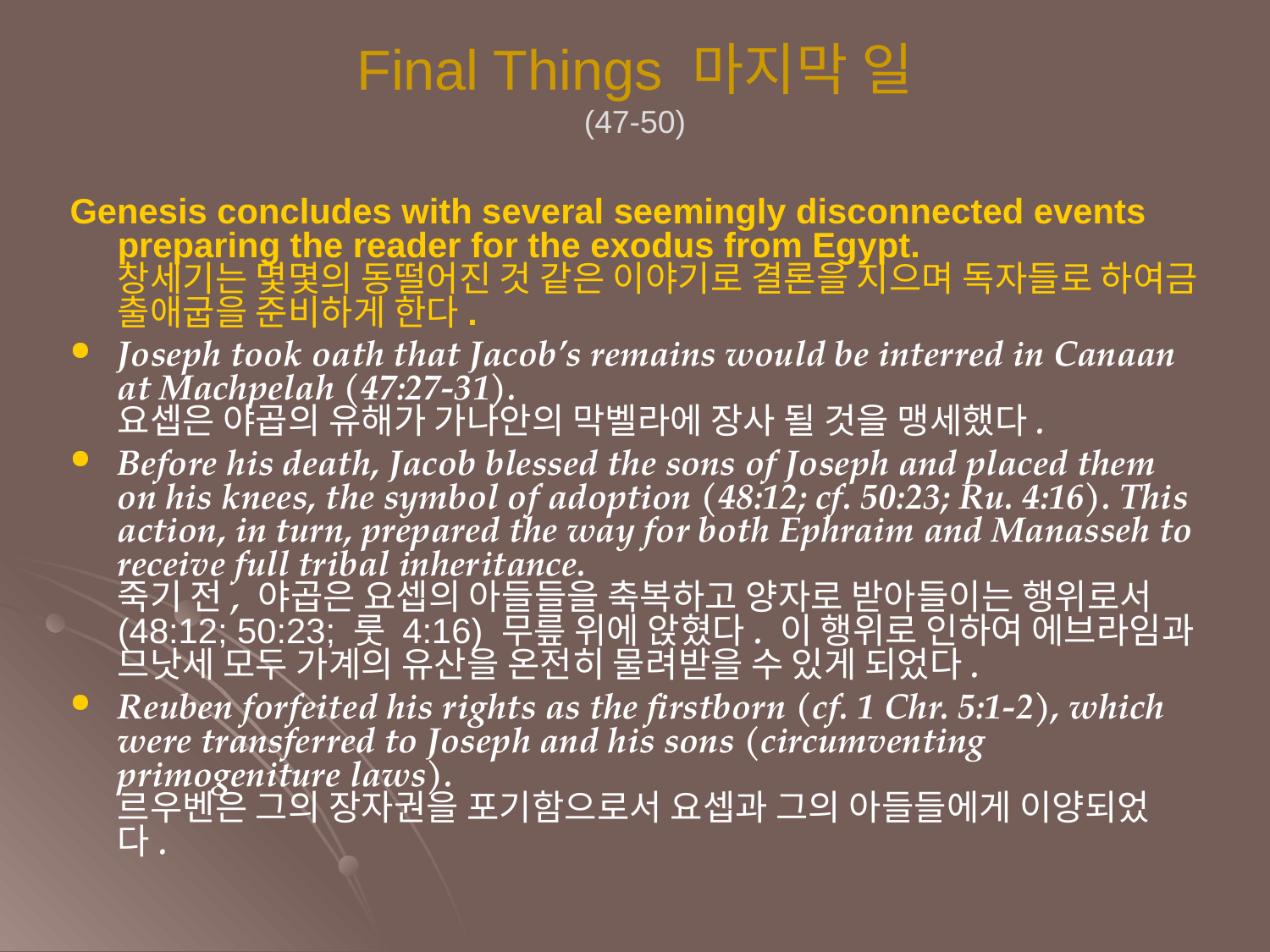

Final Things 마지막 일
(47-50)
Genesis concludes with several seemingly disconnected events preparing the reader for the exodus from Egypt.
창세기는 몇몇의 동떨어진 것 같은 이야기로 결론을 지으며 독자들로 하여금 출애굽을 준비하게 한다.
Joseph took oath that Jacob’s remains would be interred in Canaan at Machpelah (47:27-31).
요셉은 야곱의 유해가 가나안의 막벨라에 장사 될 것을 맹세했다.
Before his death, Jacob blessed the sons of Joseph and placed them on his knees, the symbol of adoption (48:12; cf. 50:23; Ru. 4:16). This action, in turn, prepared the way for both Ephraim and Manasseh to receive full tribal inheritance.
죽기 전, 야곱은 요셉의 아들들을 축복하고 양자로 받아들이는 행위로서(48:12; 50:23; 룻 4:16) 무릎 위에 앉혔다. 이 행위로 인하여 에브라임과 므낫세 모두 가계의 유산을 온전히 물려받을 수 있게 되었다.
Reuben forfeited his rights as the firstborn (cf. 1 Chr. 5:1-2), which were transferred to Joseph and his sons (circumventing primogeniture laws).
르우벤은 그의 장자권을 포기함으로서 요셉과 그의 아들들에게 이양되었다.